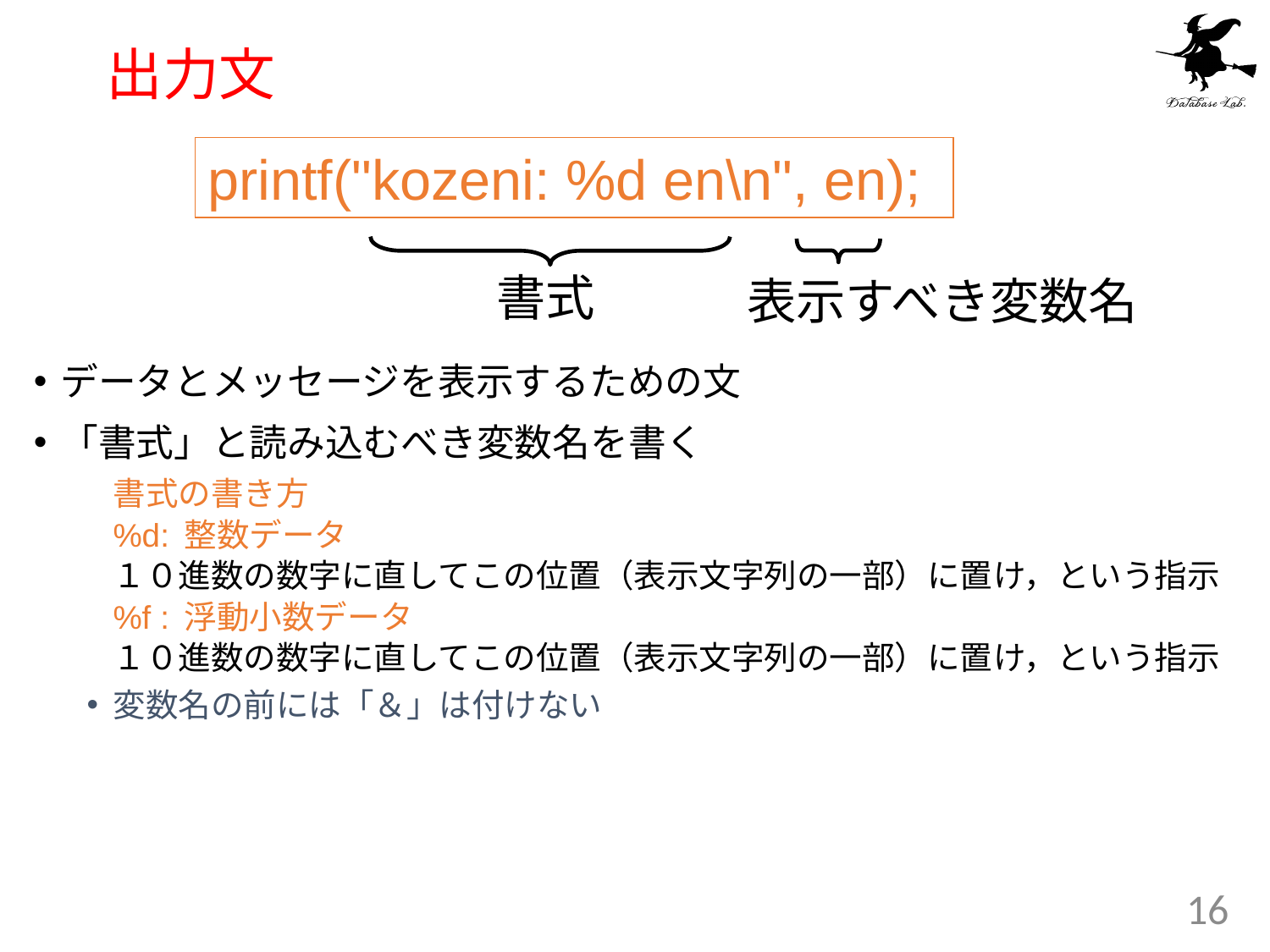

# 出力文

printf("kozeni: %d en\n", en);

書式
表示すべき変数名
データとメッセージを表示するための文
「書式」と読み込むべき変数名を書く
	書式の書き方
%d: 整数データ
	１０進数の数字に直してこの位置（表示文字列の一部）に置	け，という指示
%f : 浮動小数データ
	１０進数の数字に直してこの位置（表示文字列の一部）に置	け，という指示
変数名の前には「＆」は付けない
16